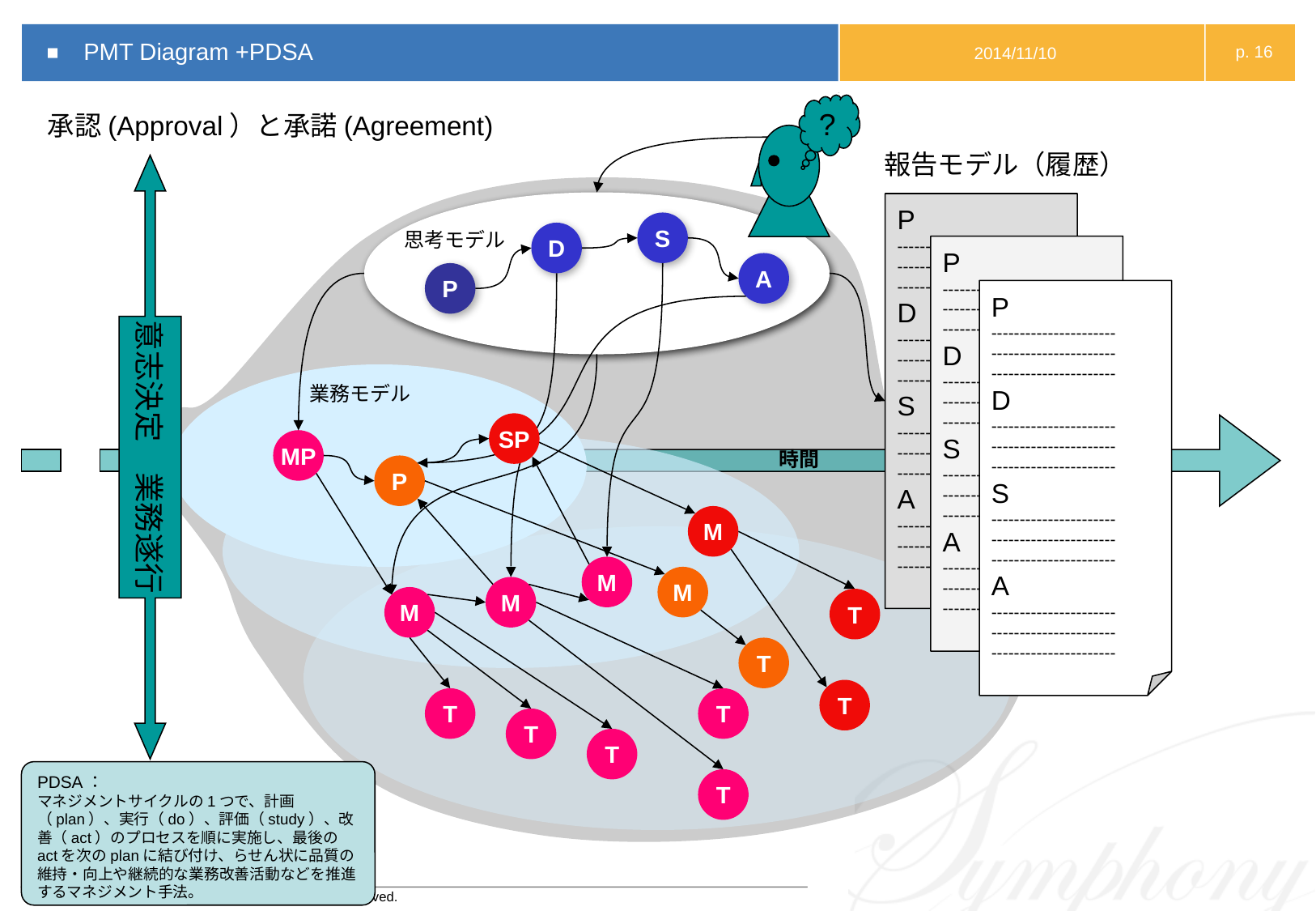

PMT Diagram +PDSA

?

承認(Approval）と承諾(Agreement)
報告モデル（履歴）
意志決定　業務遂行

P
----------------------
----------------------
----------------------
D
----------------------
----------------------
----------------------
S
----------------------
----------------------
----------------------
A
----------------------
----------------------
----------------------
S
思考モデル
D
P
----------------------
----------------------
----------------------
D
----------------------
----------------------
----------------------
S
----------------------
----------------------
----------------------
A
----------------------
----------------------
----------------------
A
P
P
----------------------
----------------------
----------------------
D
----------------------
----------------------
----------------------
S
----------------------
----------------------
----------------------
A
----------------------
----------------------
----------------------

業務モデル
SP

MP

時間
P
M

M
M
M
M
T
T
T
T
T
T
T
PDSA：
マネジメントサイクルの1つで、計画（plan）、実行（do）、評価（study）、改善（act）のプロセスを順に実施し、最後のactを次のplanに結び付け、らせん状に品質の維持・向上や継続的な業務改善活動などを推進するマネジメント手法。

T